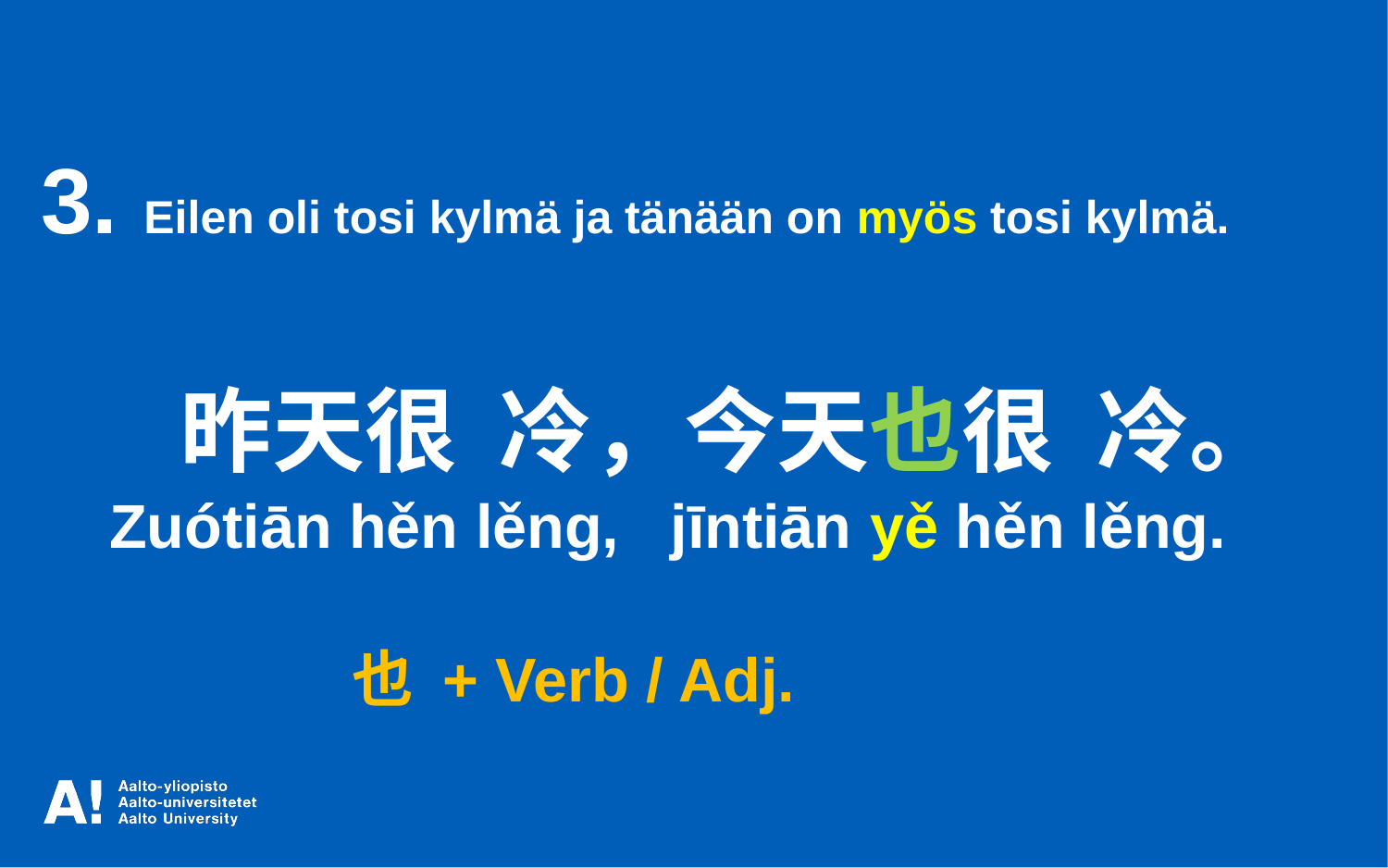

3. Eilen oli tosi kylmä ja tänään on myös tosi kylmä.

	昨天很  冷，今天也很  冷。
    Zuótiān hěn lěng,   jīntiān yě hěn lěng.

                     也 + Verb / Adj.